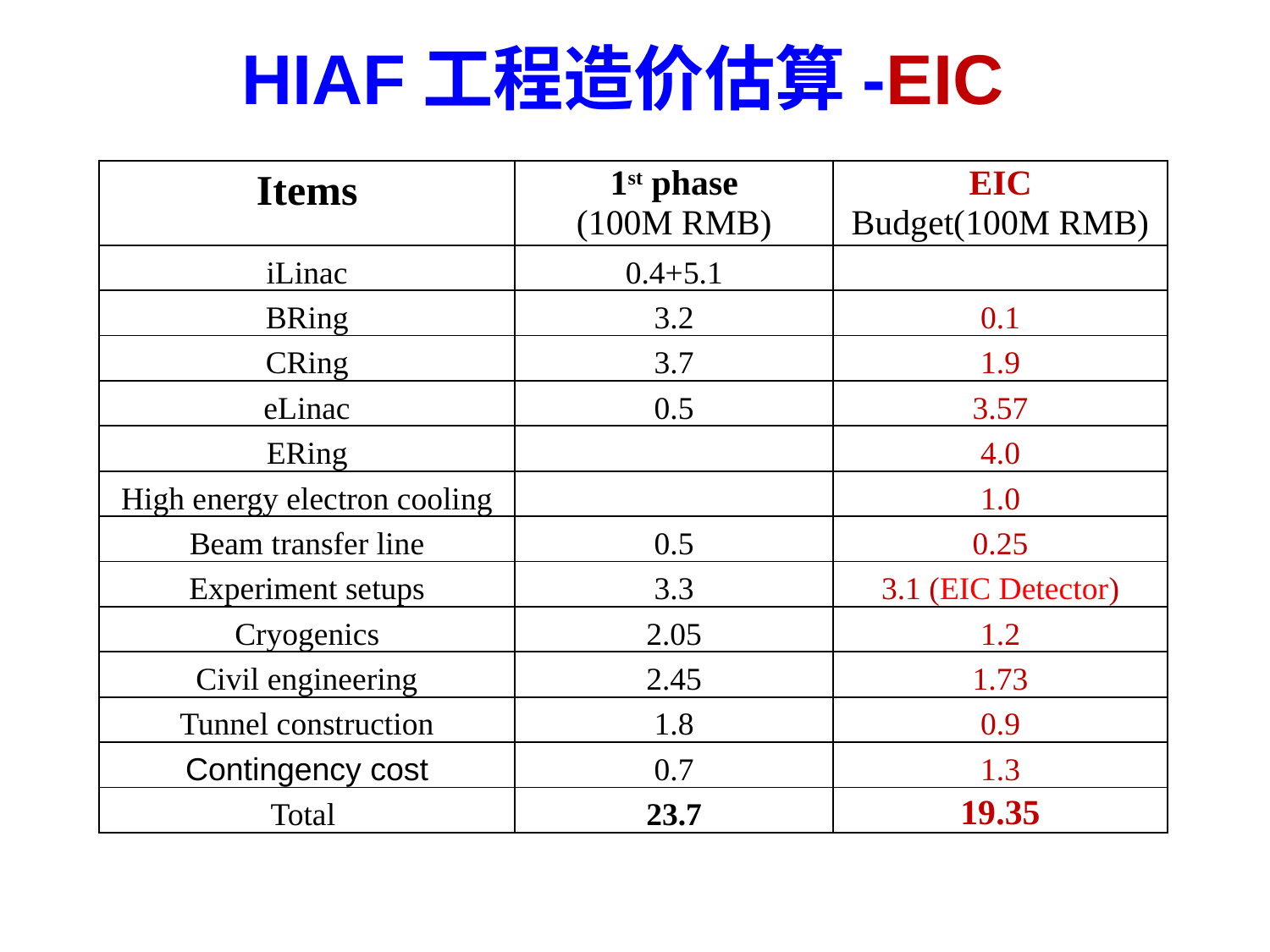

HIAF建设经费概算
HIAF工程造价估算-EIC
| Items | 1st phase (100M RMB) | EIC Budget(100M RMB) |
| --- | --- | --- |
| iLinac | 0.4+5.1 |  |
| BRing | 3.2 | 0.1 |
| CRing | 3.7 | 1.9 |
| eLinac | 0.5 | 3.57 |
| ERing |  | 4.0 |
| High energy electron cooling |  | 1.0 |
| Beam transfer line | 0.5 | 0.25 |
| Experiment setups | 3.3 | 3.1 (EIC Detector) |
| Cryogenics | 2.05 | 1.2 |
| Civil engineering | 2.45 | 1.73 |
| Tunnel construction | 1.8 | 0.9 |
| Contingency cost | 0.7 | 1.3 |
| Total | 23.7 | 19.35 |